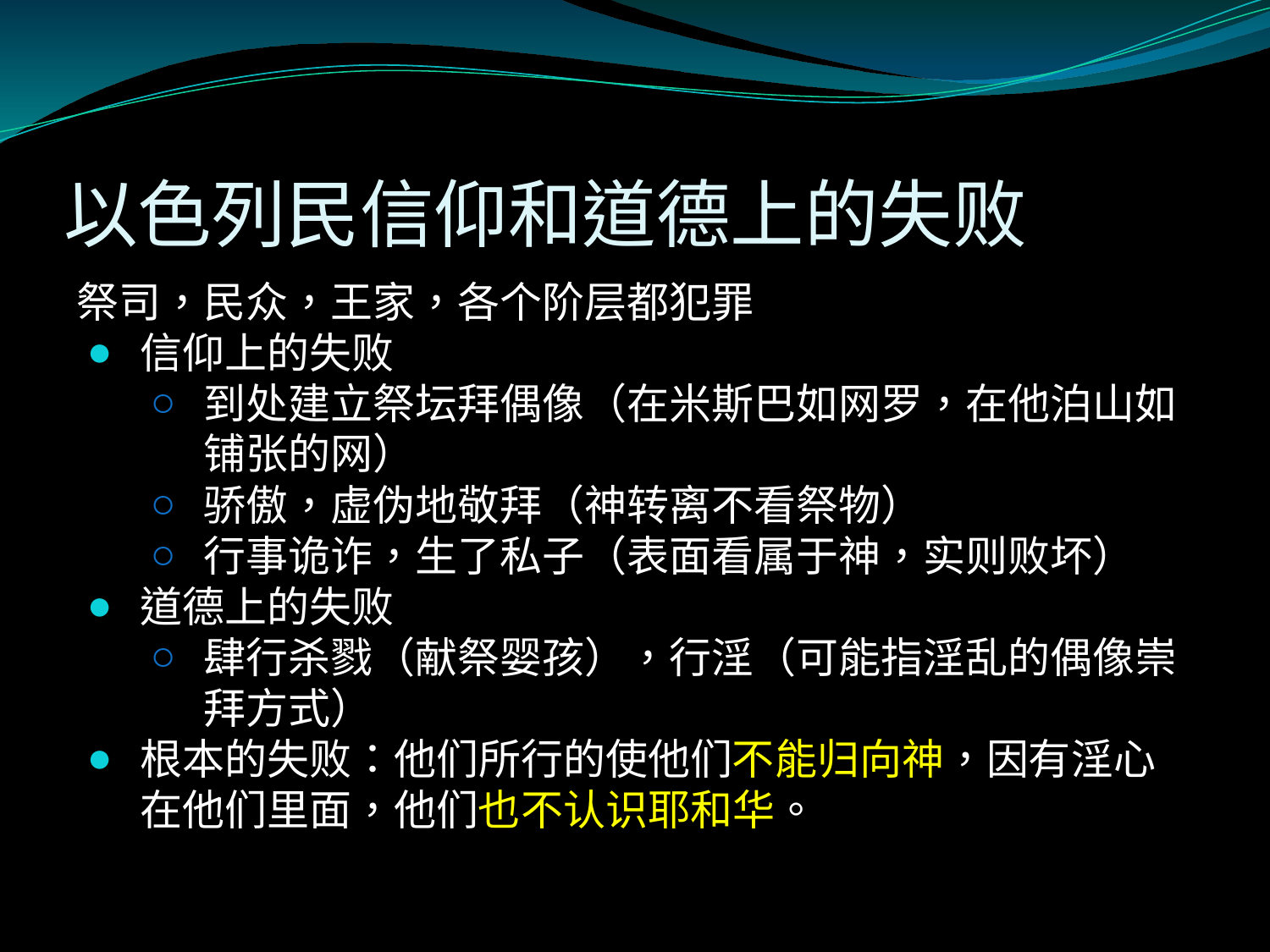

# 以色列民信仰和道德上的失败
祭司，民众，王家，各个阶层都犯罪
信仰上的失败
到处建立祭坛拜偶像（在米斯巴如网罗，在他泊山如铺张的网）
骄傲，虚伪地敬拜（神转离不看祭物）
行事诡诈，生了私子（表面看属于神，实则败坏）
道德上的失败
肆行杀戮（献祭婴孩），行淫（可能指淫乱的偶像崇拜方式）
根本的失败：他们所行的使他们不能归向神，因有淫心在他们里面，他们也不认识耶和华。